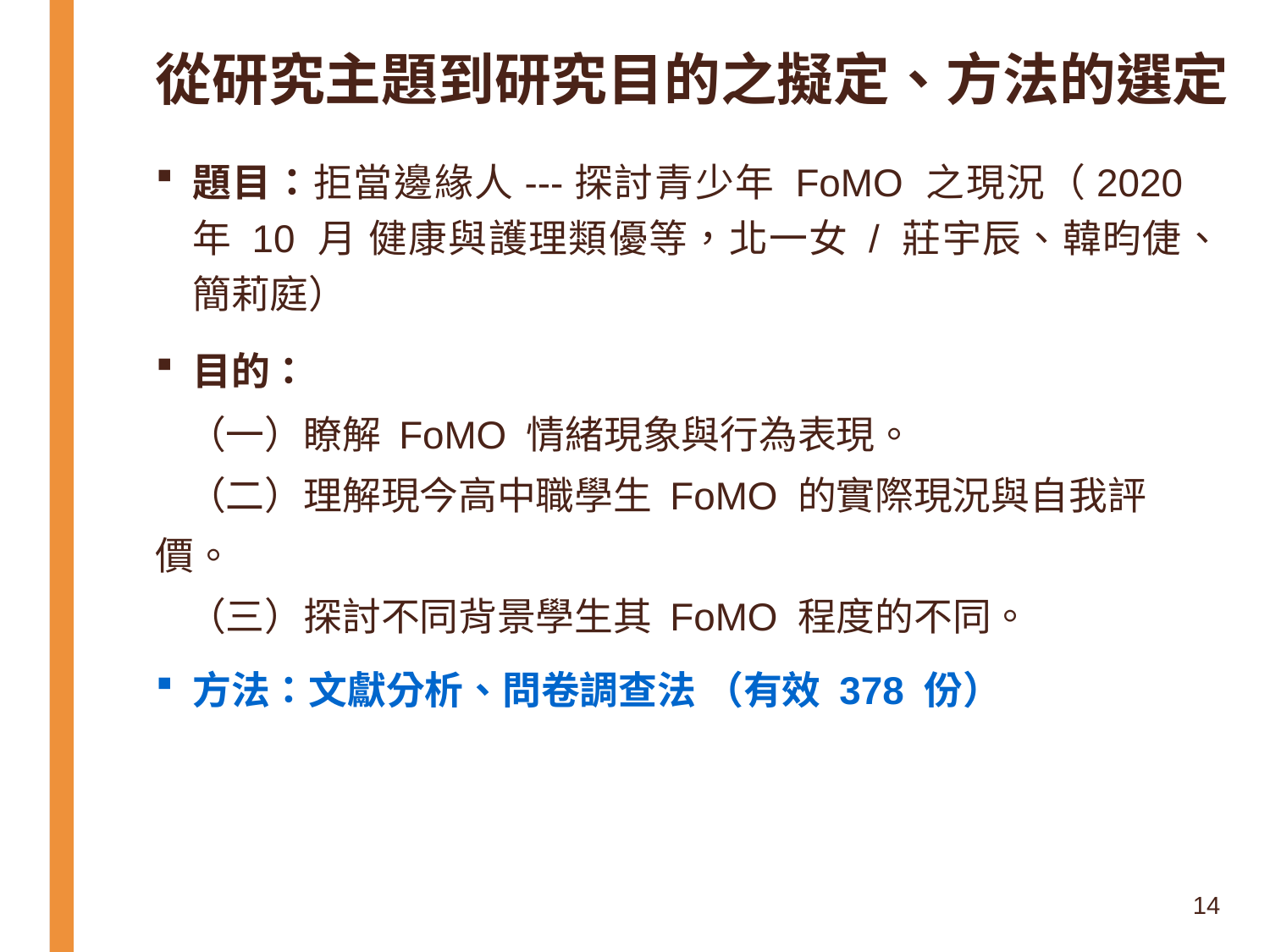

# 從研究主題到研究目的之擬定、方法的選定
題目：拒當邊緣人---探討青少年 FoMO 之現況（2020 年 10 月 健康與護理類優等，北一女 / 莊宇辰、韓昀倢、簡莉庭）
目的：
（一）瞭解 FoMO 情緒現象與行為表現。
（二）理解現今高中職學生 FoMO 的實際現況與自我評價。
（三）探討不同背景學生其 FoMO 程度的不同。
方法：文獻分析、問卷調查法 （有效 378 份）
14